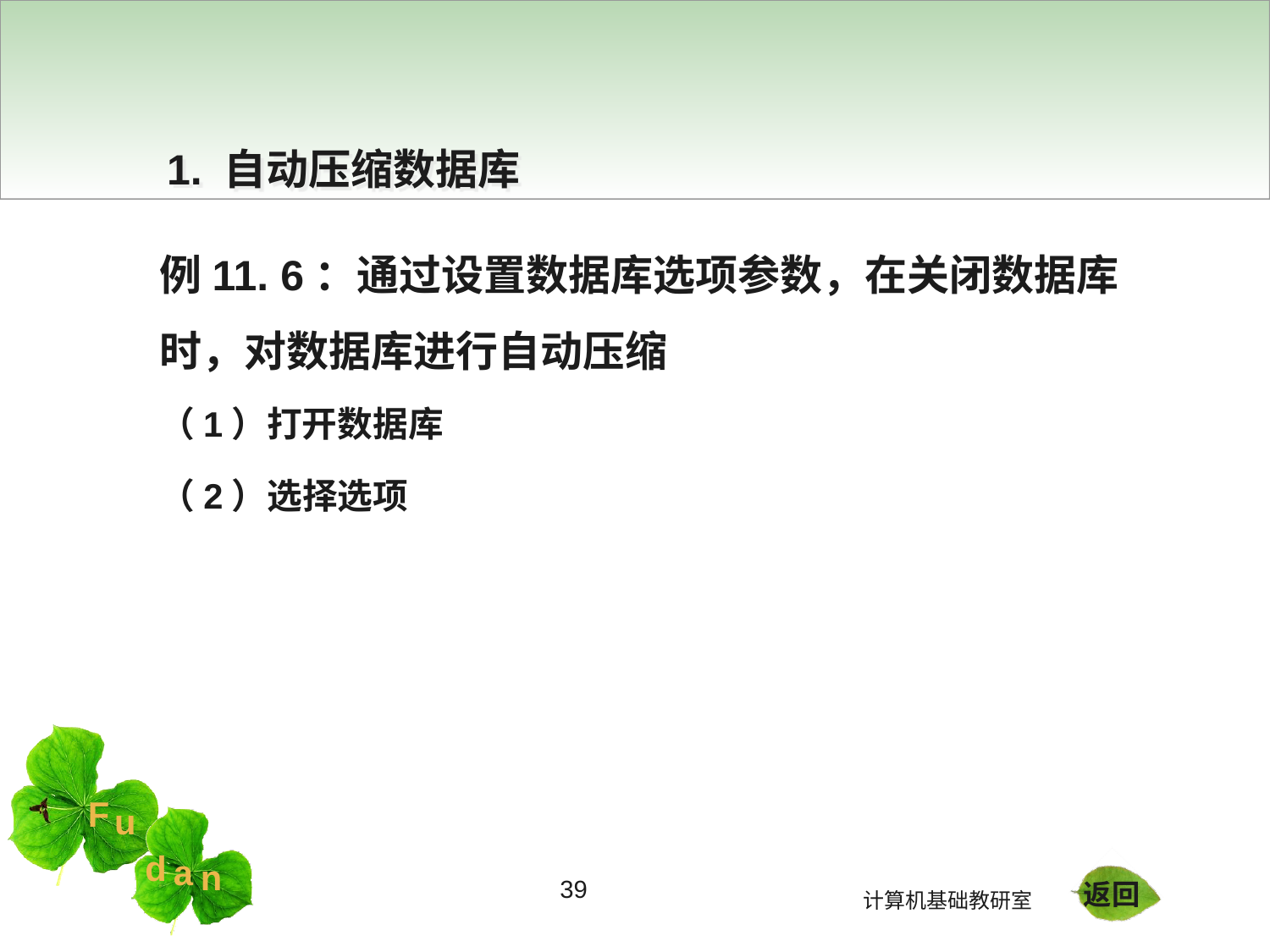

1. 自动压缩数据库
例11. 6：通过设置数据库选项参数，在关闭数据库时，对数据库进行自动压缩
（1）打开数据库
（2）选择选项
39
返回